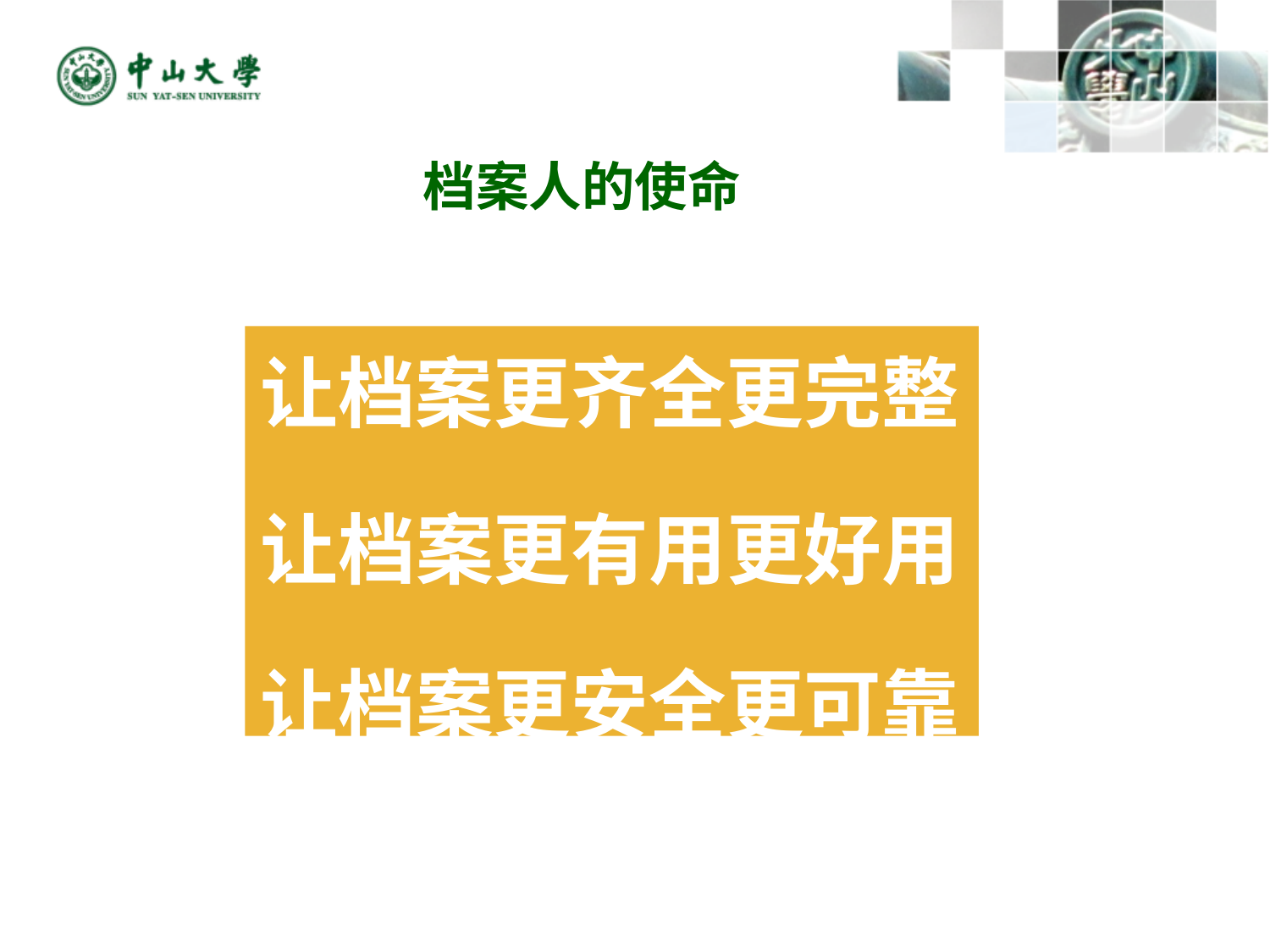

档案人的使命
 让档案更齐全更完整
 让档案更有用更好用
 让档案更安全更可靠

19